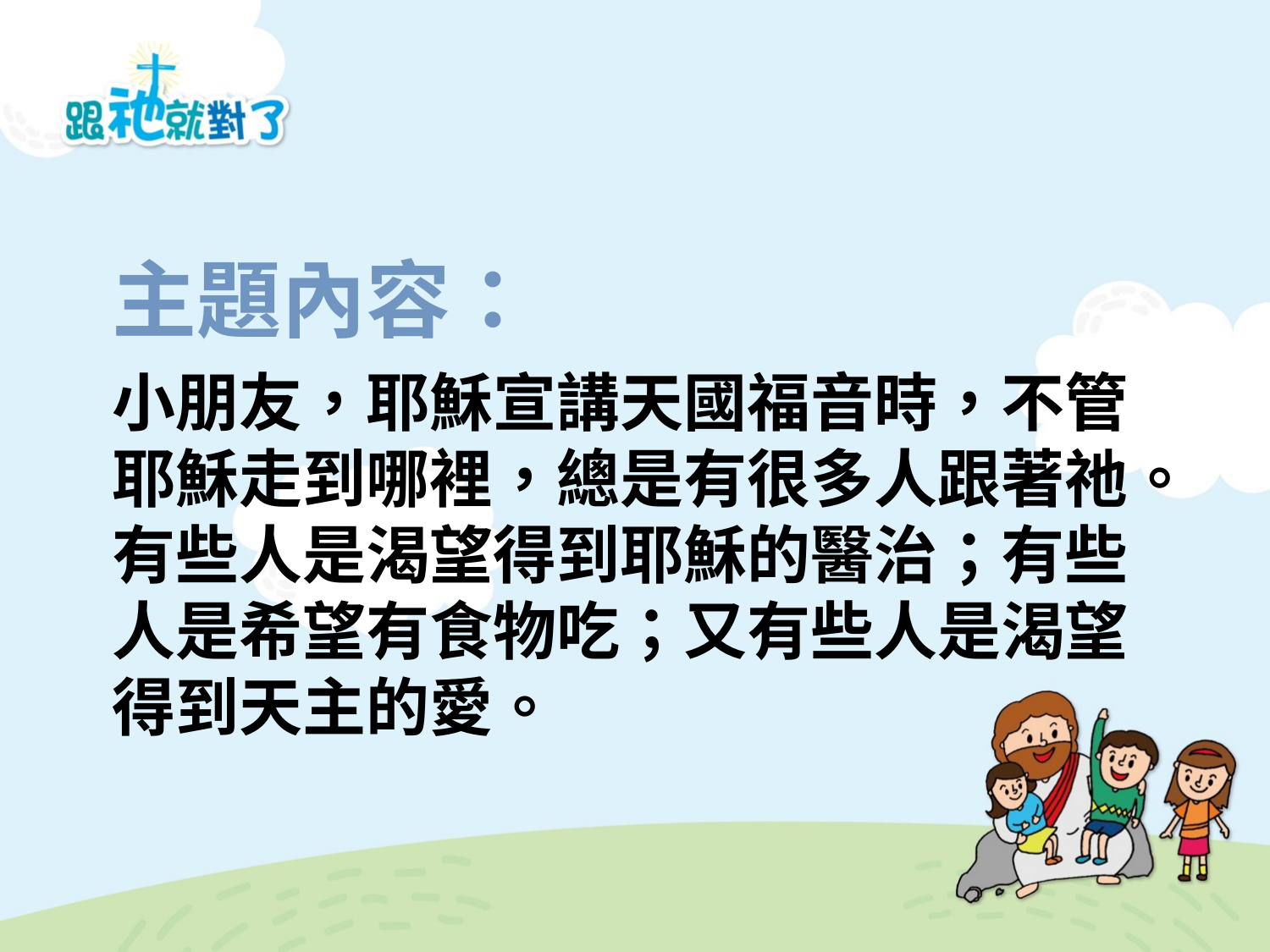

主題內容：
小朋友，耶穌宣講天國福音時，不管耶穌走到哪裡，總是有很多人跟著祂。有些人是渴望得到耶穌的醫治；有些人是希望有食物吃；又有些人是渴望得到天主的愛。